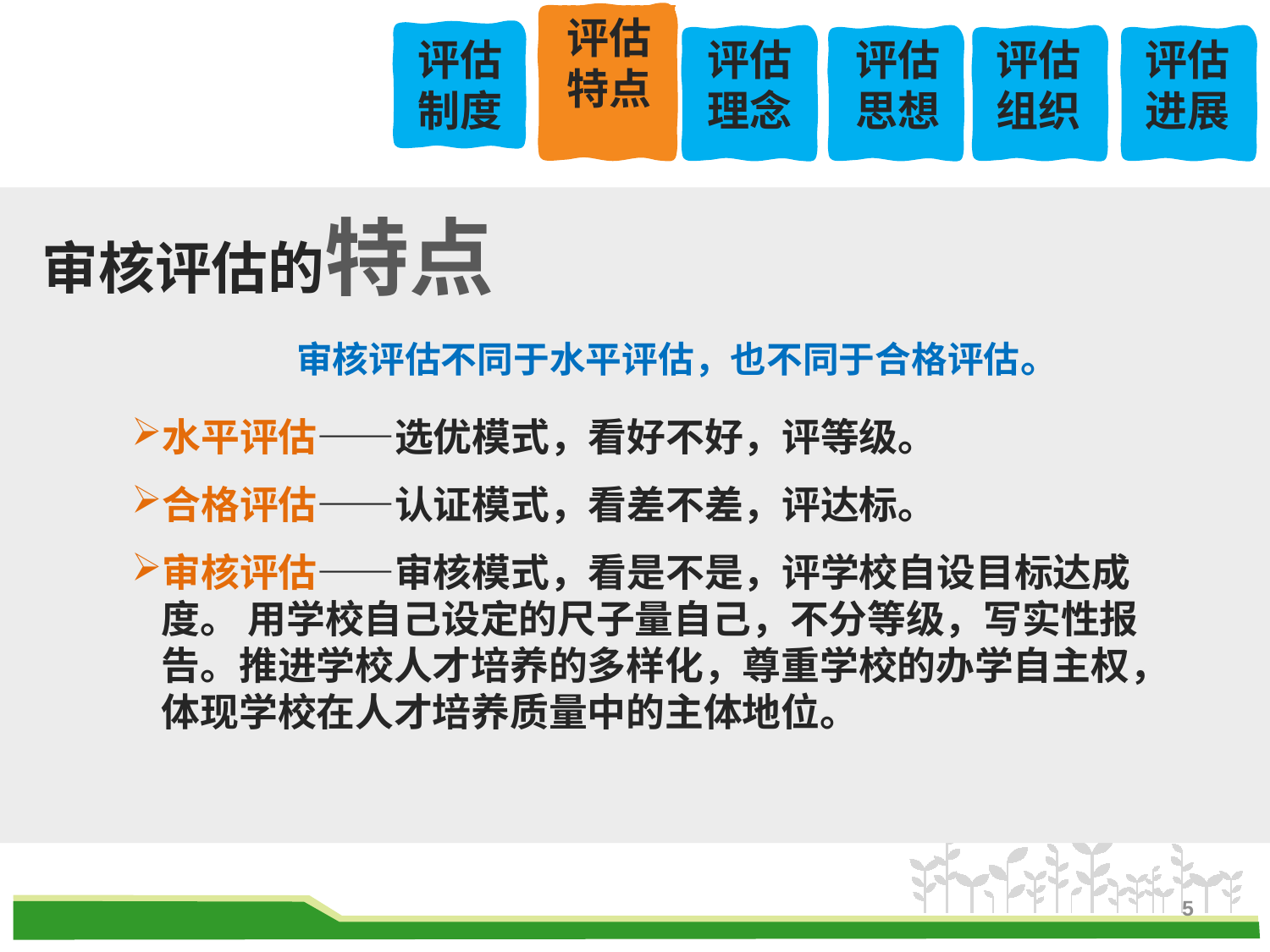

评估特点
课程
介绍

评估制度
课程

课程
介绍

评估思想
课程
介绍

评估组织
课程
介绍

评估进展
课程
介绍
评估理念

审核评估的特点
审核评估不同于水平评估，也不同于合格评估。

水平评估——选优模式，看好不好，评等级。
合格评估——认证模式，看差不差，评达标。
审核评估——审核模式，看是不是，评学校自设目标达成度。 用学校自己设定的尺子量自己，不分等级，写实性报告。推进学校人才培养的多样化，尊重学校的办学自主权，体现学校在人才培养质量中的主体地位。

5